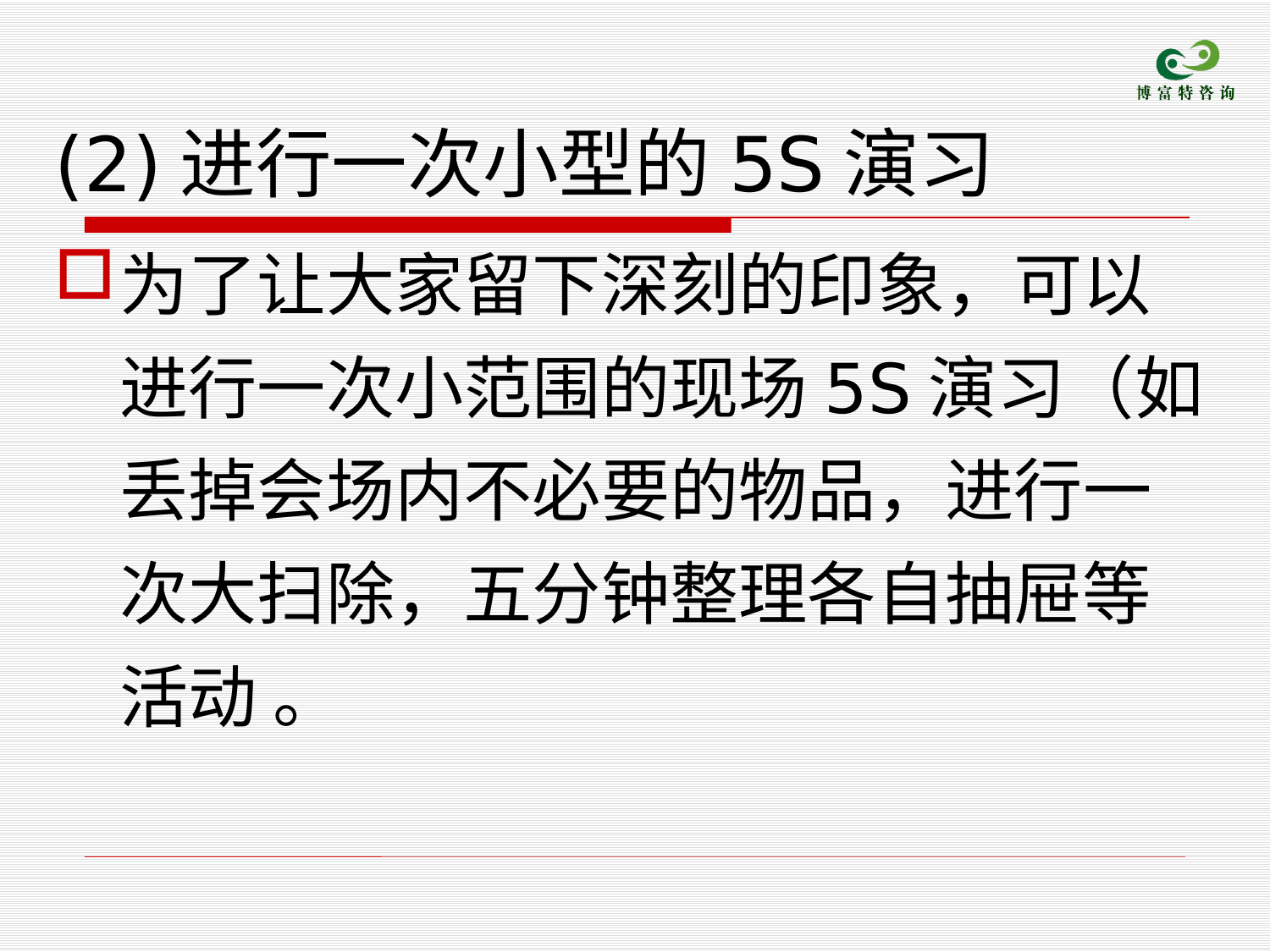

(2)进行一次小型的5S演习
为了让大家留下深刻的印象，可以进行一次小范围的现场5S演习（如丢掉会场内不必要的物品，进行一次大扫除，五分钟整理各自抽屉等活动 。
413